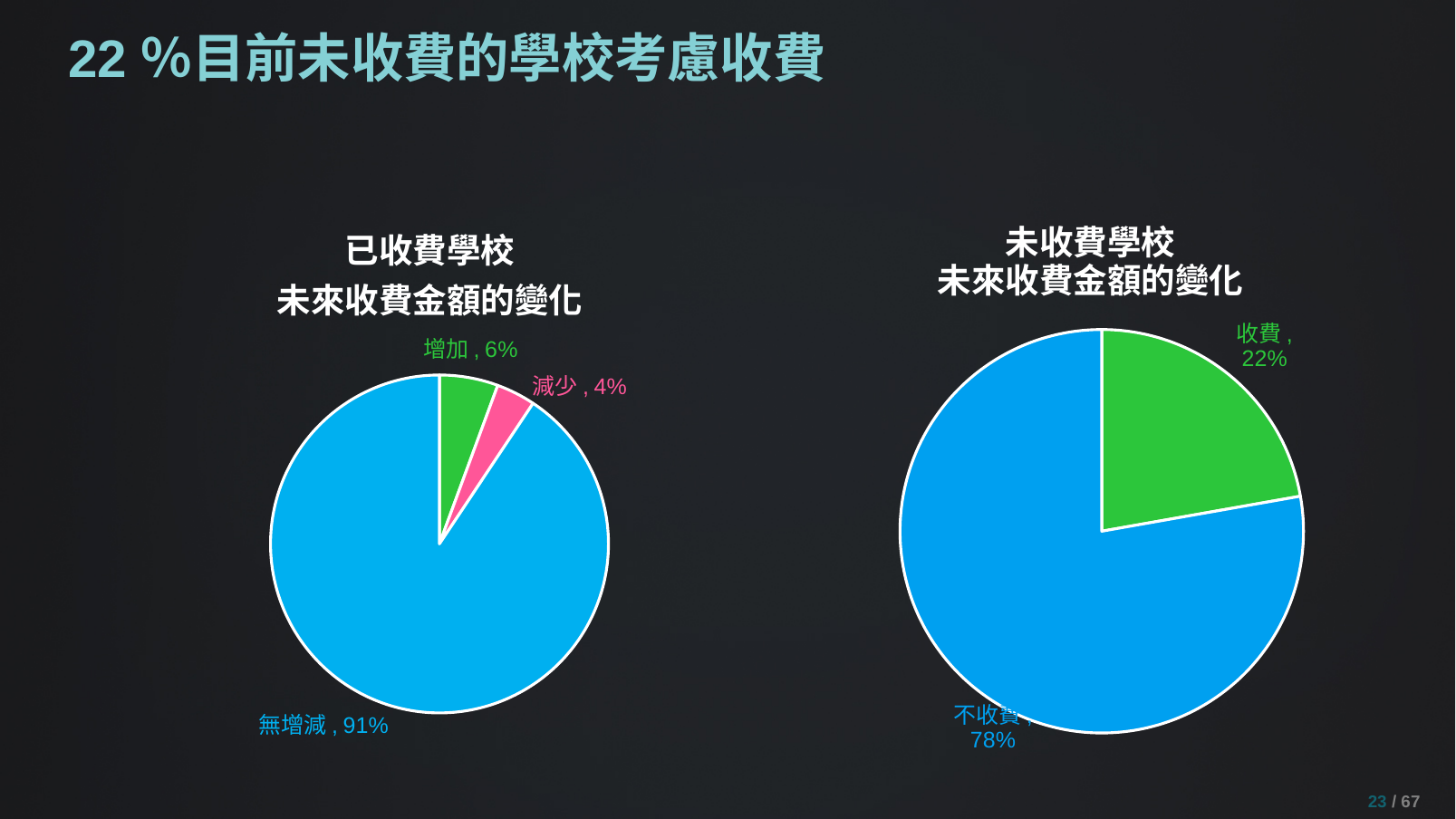

# 22％目前未收費的學校考慮收費

### Chart:

| Category | 未收費學校
未來收費金額的變化 |
|---|---|
| 收費 | 0.222222222222222 |
| 減少 | 0.0 |
| 不收費 | 0.777777777777778 |

### Chart: 已收費學校
未來收費金額的變化

| Category | 已收費學校未來收費金額的變化 |
|---|---|
| 增加 | 0.0560747663551402 |
| 減少 | 0.0373831775700935 |
| 無增減 | 0.906542056074766 |